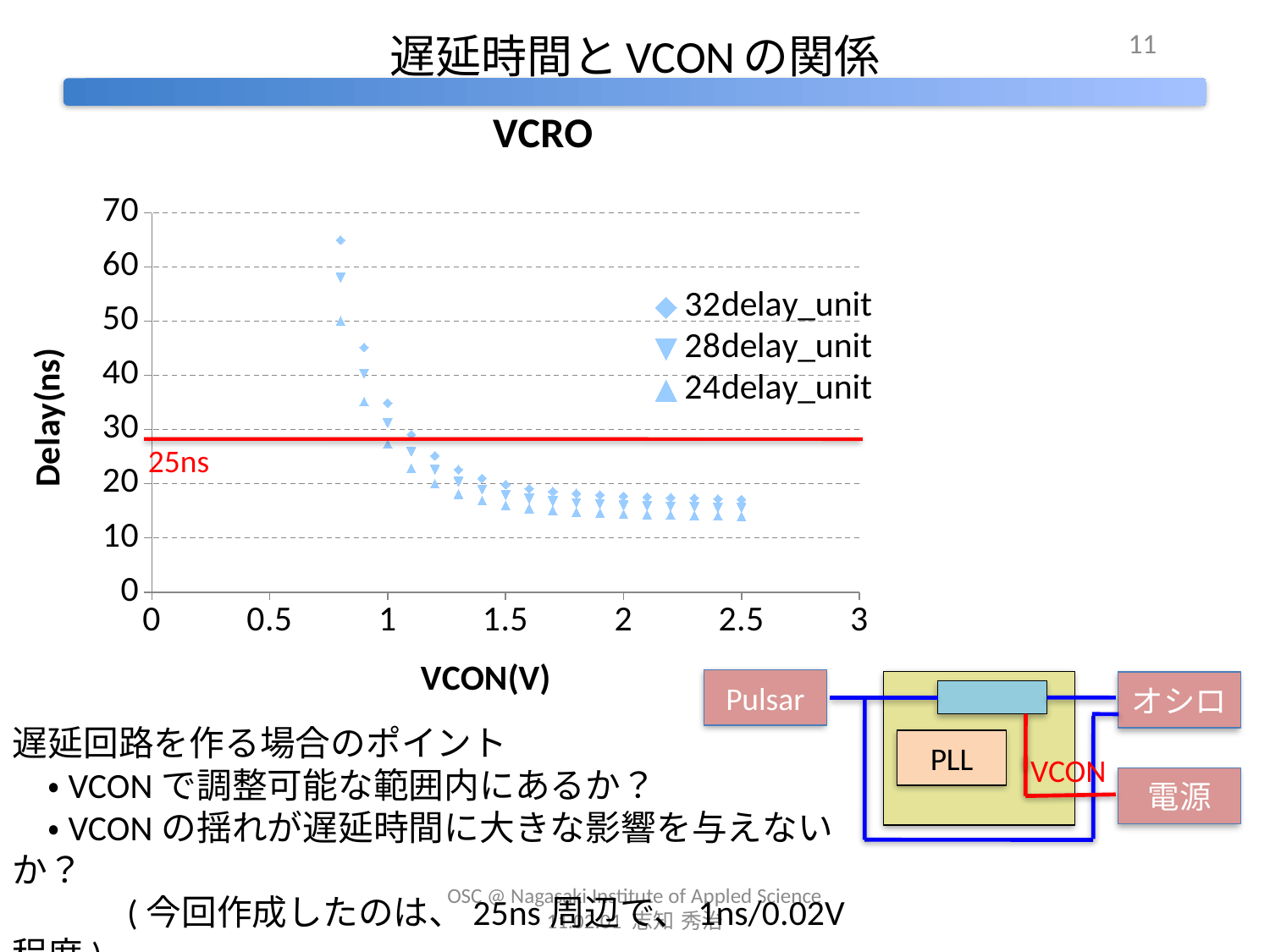

11
# 遅延時間とVCONの関係

### Chart: VCRO

| Category | 32delay_unit | 28delay_unit | 24delay_unit |
|---|---|---|---|
25ns
Pulsar

オシロ

PLL
VCON
電源
遅延回路を作る場合のポイント
　•VCONで調整可能な範囲内にあるか？
　•VCONの揺れが遅延時間に大きな影響を与えないか？
　　　(今回作成したのは、25ns周辺で、1ns/0.02V程度)
OSC @ Nagasaki Institute of Appled Science 11.02.01 志知 秀治